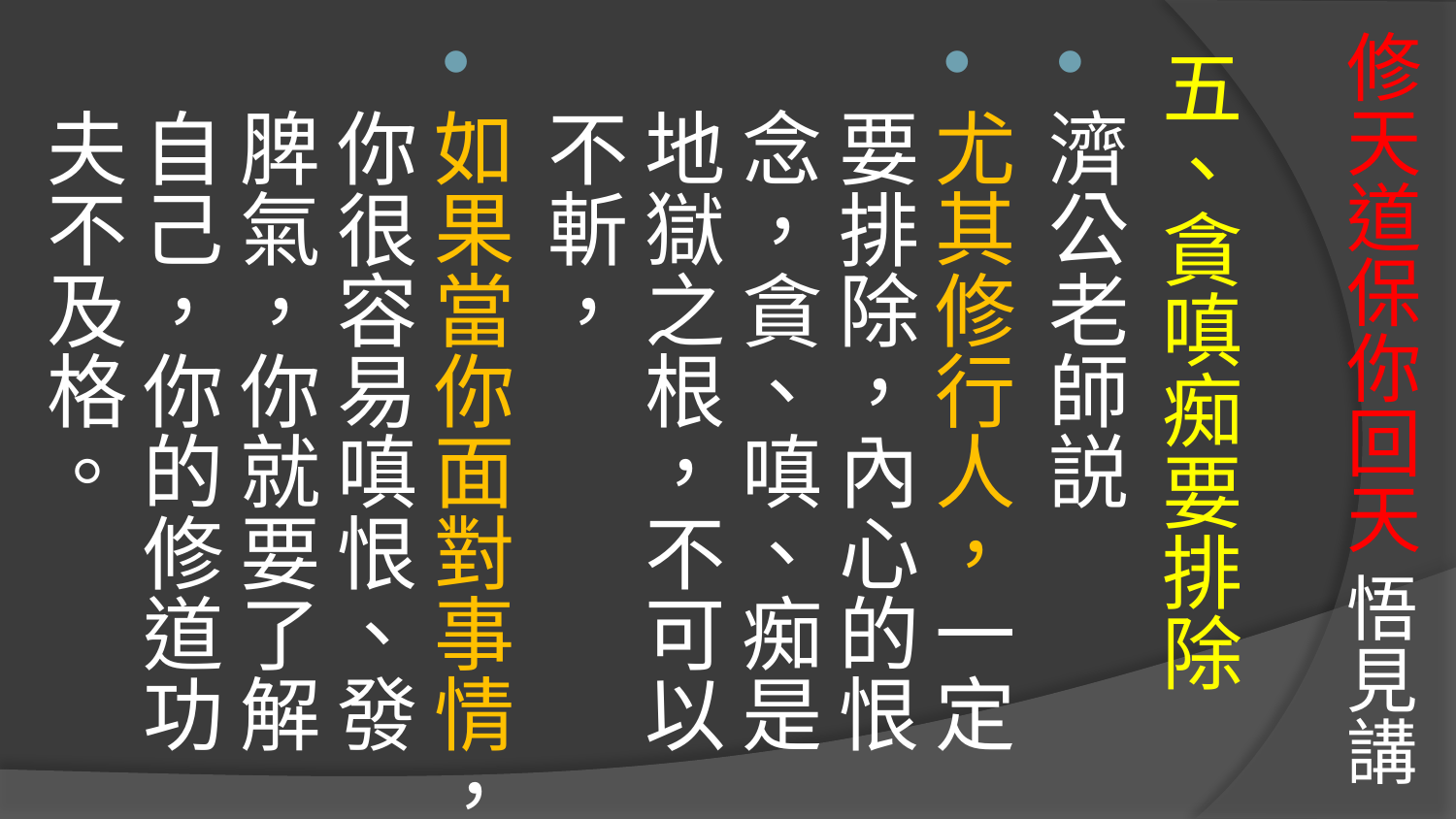

# 修天道保你回天 悟見講
五、貪嗔痴要排除
濟公老師説
尤其修行人，一定要排除，內心的恨念，貪、嗔、痴是地獄之根，不可以不斬，
如果當你面對事情，你很容易嗔恨、發脾氣，你就要了解自己，你的修道功夫不及格。